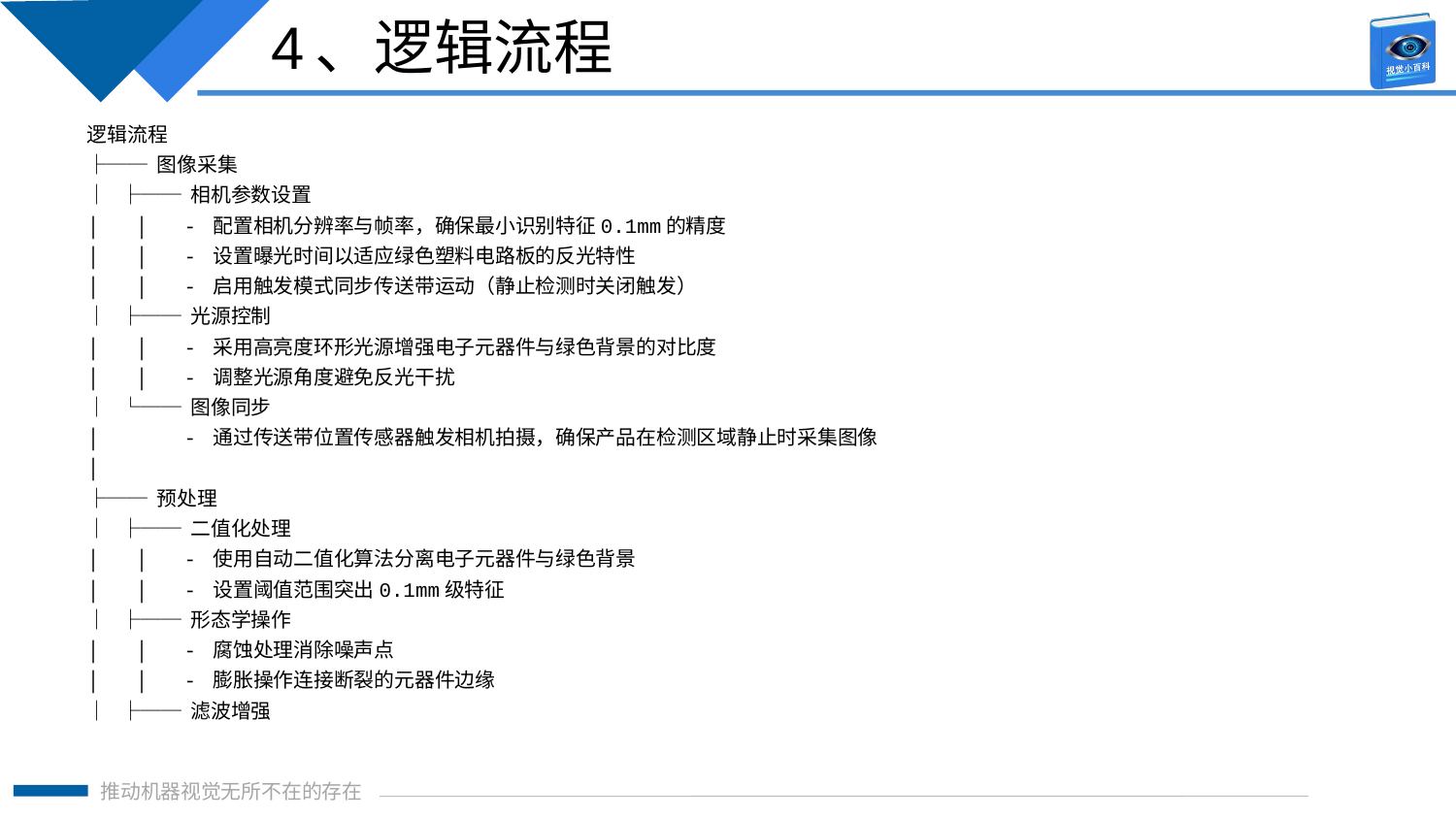

4、逻辑流程

逻辑流程
├── 图像采集
│   ├── 相机参数设置
│   │   - 配置相机分辨率与帧率，确保最小识别特征0.1mm的精度
│   │   - 设置曝光时间以适应绿色塑料电路板的反光特性
│   │   - 启用触发模式同步传送带运动（静止检测时关闭触发）
│   ├── 光源控制
│   │   - 采用高亮度环形光源增强电子元器件与绿色背景的对比度
│   │   - 调整光源角度避免反光干扰
│   └── 图像同步
│       - 通过传送带位置传感器触发相机拍摄，确保产品在检测区域静止时采集图像
│
├── 预处理
│   ├── 二值化处理
│   │   - 使用自动二值化算法分离电子元器件与绿色背景
│   │   - 设置阈值范围突出0.1mm级特征
│   ├── 形态学操作
│   │   - 腐蚀处理消除噪声点
│   │   - 膨胀操作连接断裂的元器件边缘
│   ├── 滤波增强